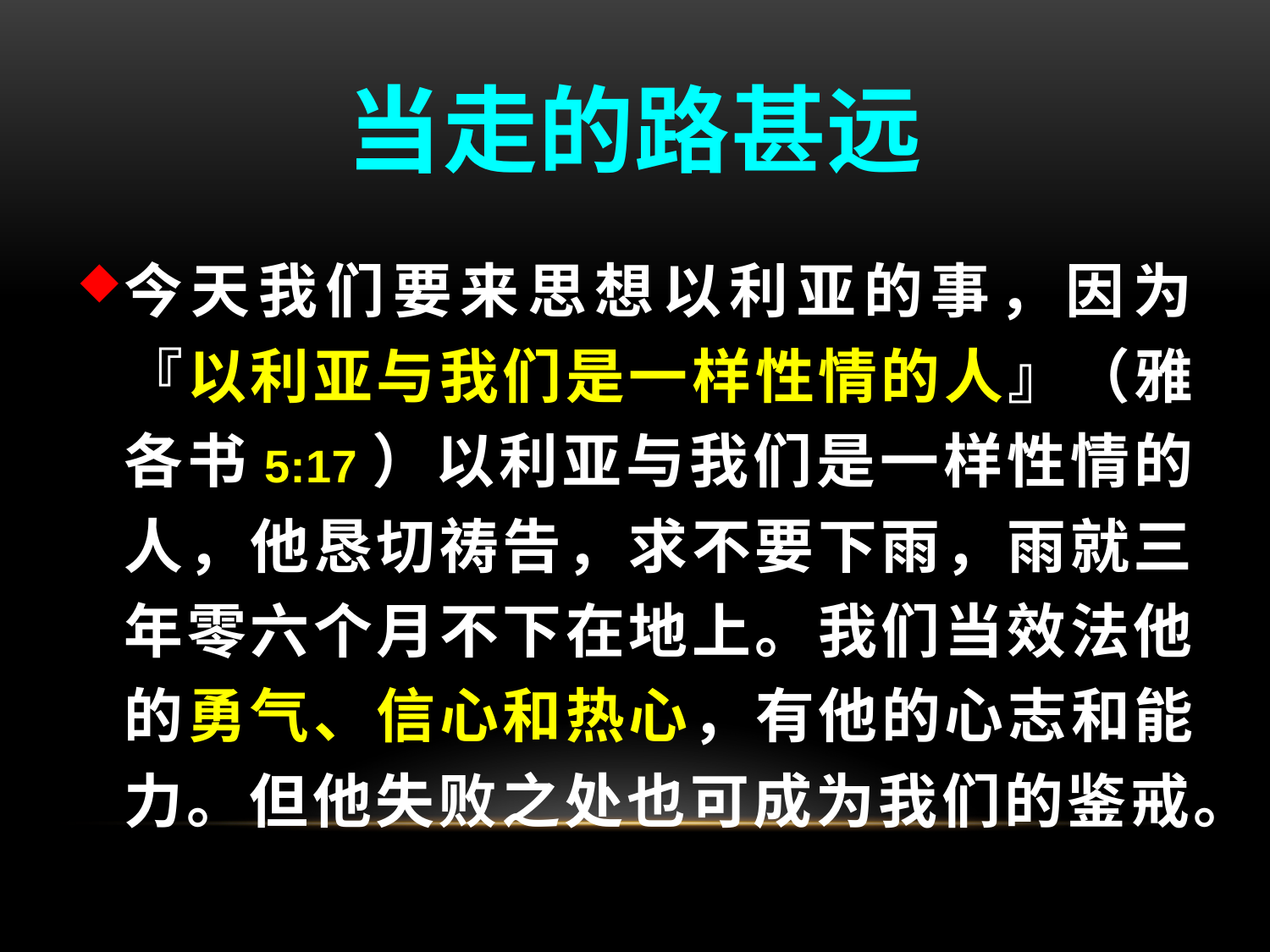

# 当走的路甚远
今天我们要来思想以利亚的事，因为『以利亚与我们是一样性情的人』（雅各书5:17）以利亚与我们是一样性情的人，他恳切祷告，求不要下雨，雨就三年零六个月不下在地上。我们当效法他的勇气、信心和热心，有他的心志和能力。但他失败之处也可成为我们的鉴戒。